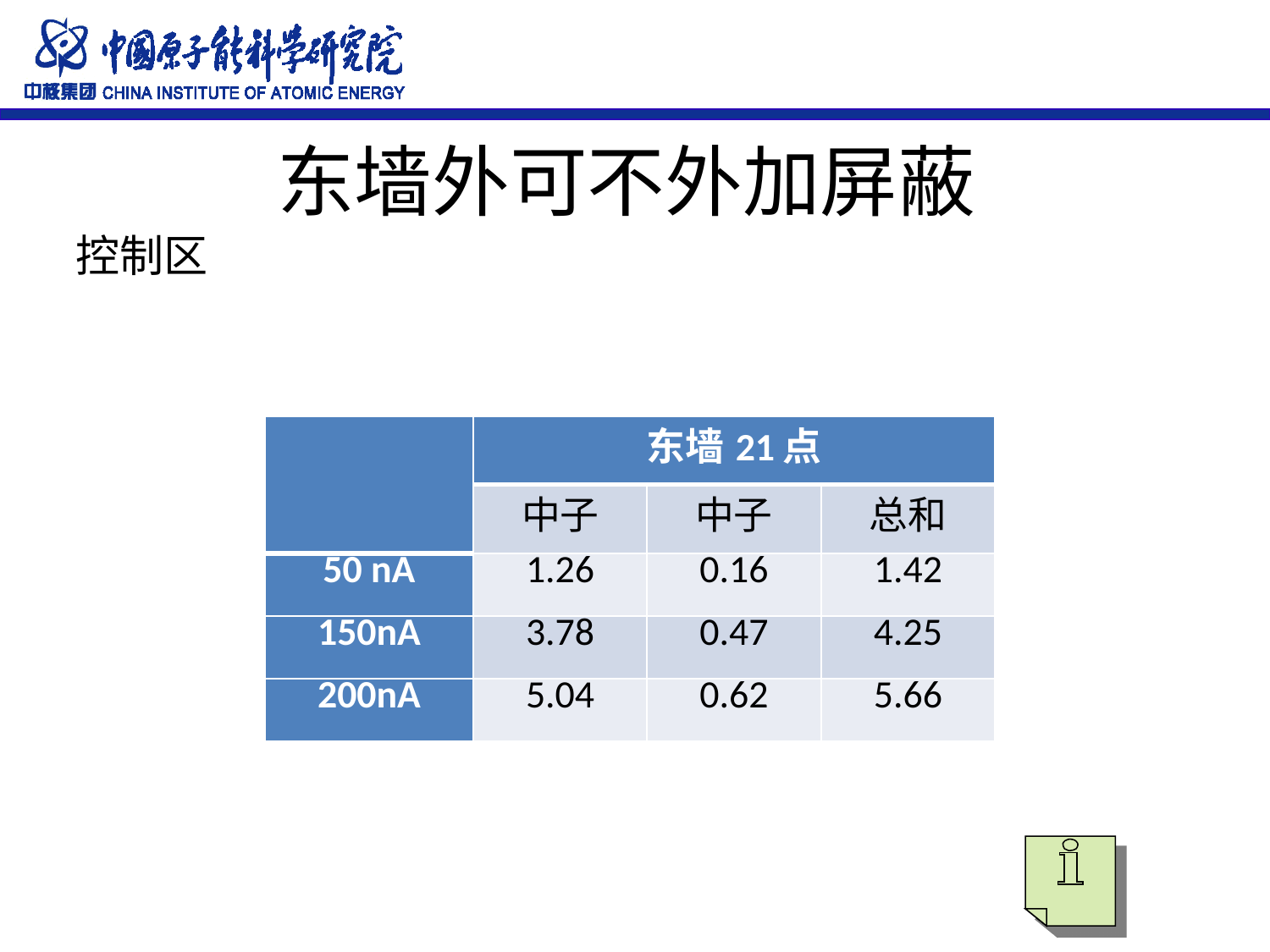

# 东墙外可不外加屏蔽
控制区
|  | 东墙21点 |  |  |
| --- | --- | --- | --- |
|  | 中子 | 中子 | 总和 |
| 50 nA | 1.26 | 0.16 | 1.42 |
| 150nA | 3.78 | 0.47 | 4.25 |
| 200nA | 5.04 | 0.62 | 5.66 |